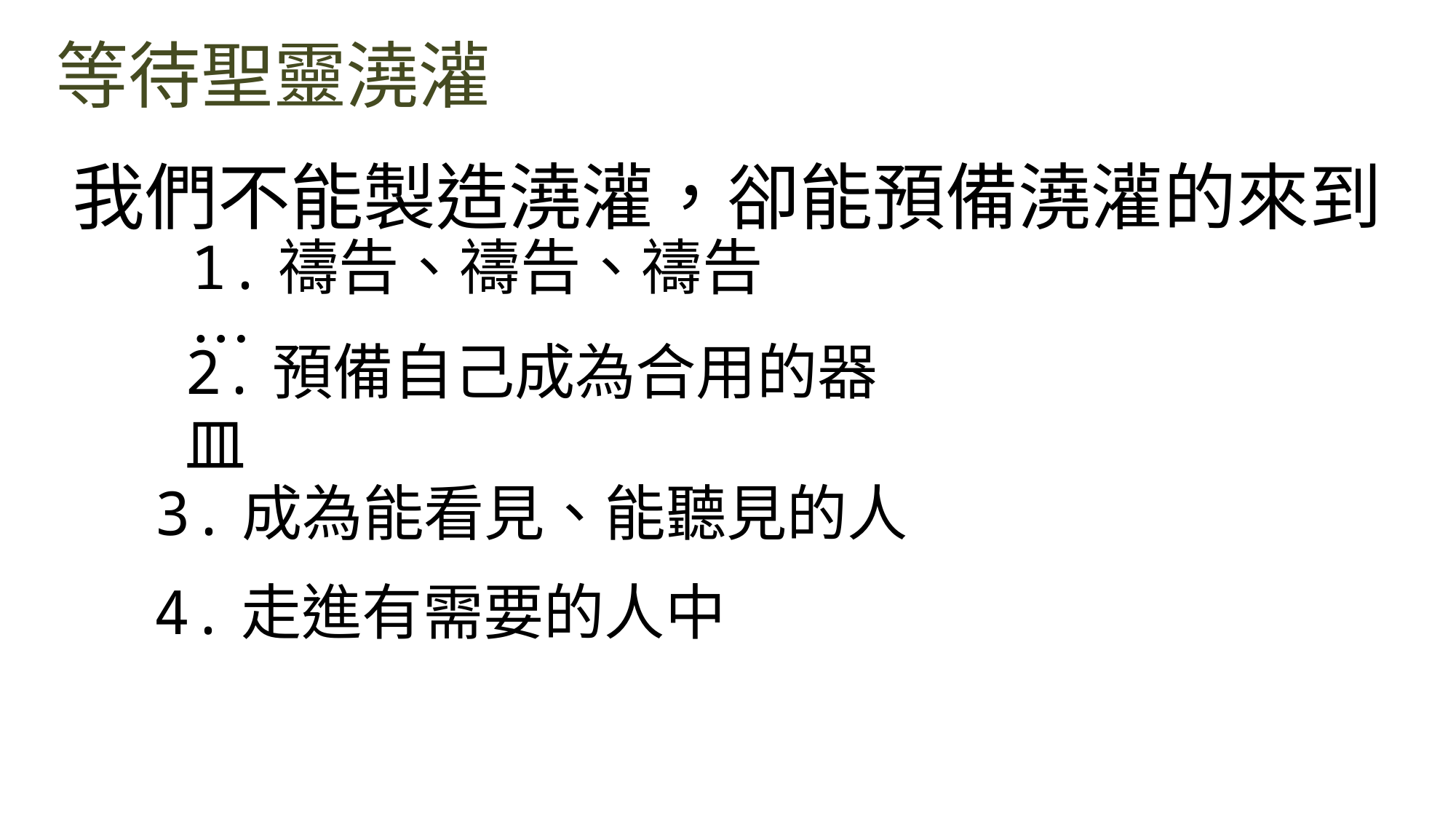

等待聖靈澆灌
我們不能製造澆灌，卻能預備澆灌的來到
1.禱告、禱告、禱告…
2.預備自己成為合用的器皿
3.成為能看見、能聽見的人
4.走進有需要的人中